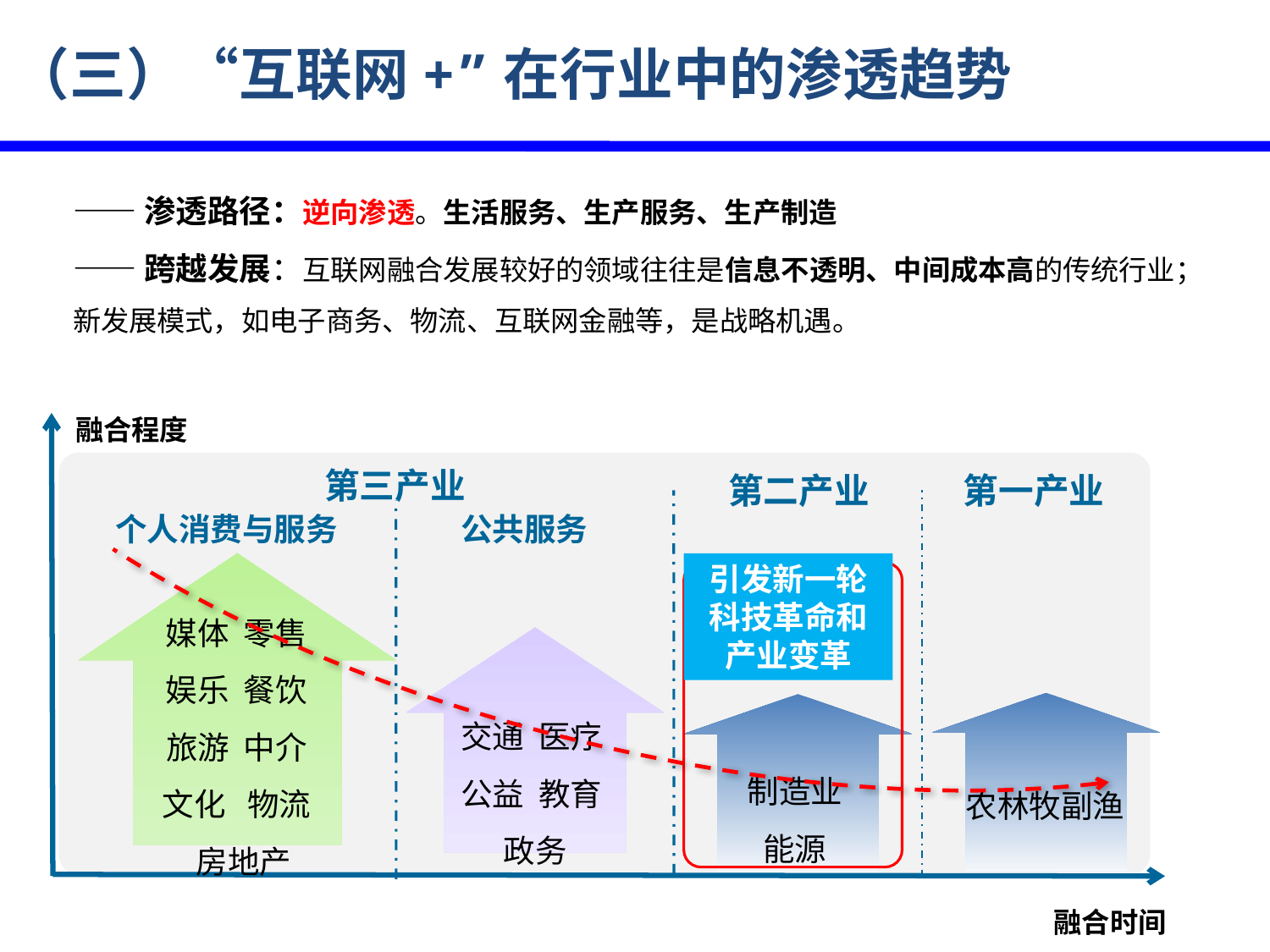

（三）“互联网+”在行业中的渗透趋势

——渗透路径：逆向渗透。生活服务、生产服务、生产制造
——跨越发展：互联网融合发展较好的领域往往是信息不透明、中间成本高的传统行业；新发展模式，如电子商务、物流、互联网金融等，是战略机遇。
融合程度

第三产业
第二产业
第一产业
个人消费与服务
公共服务

引发新一轮科技革命和产业变革

媒体  零售
娱乐  餐饮
 旅游  中介
文化   物流
 房地产

交通  医疗  公益  教育  政务

制造业
能源
农林牧副渔
融合时间